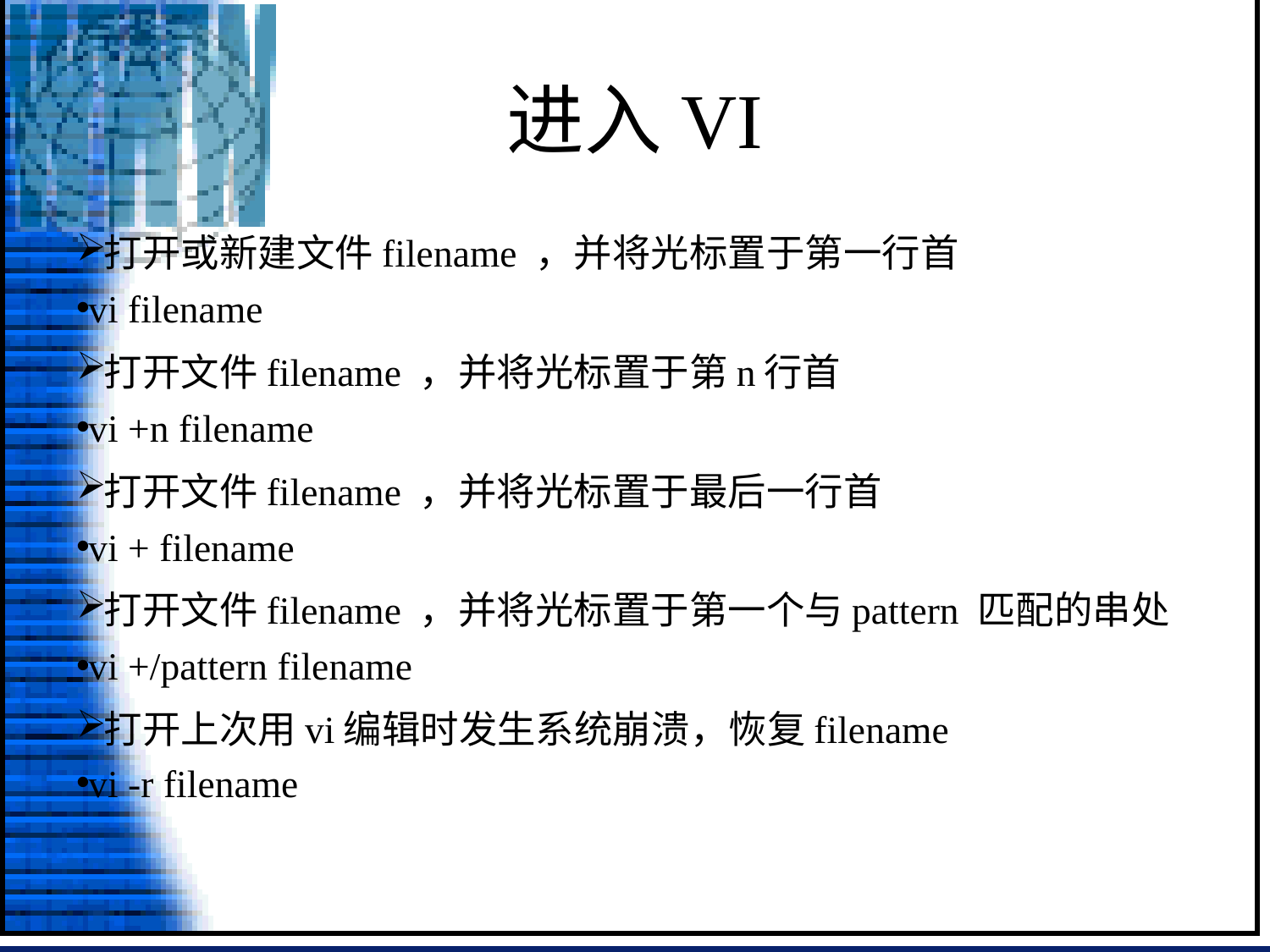

# 进入VI
打开或新建文件filename ，并将光标置于第一行首
vi filename
打开文件filename ，并将光标置于第n行首
vi +n filename
打开文件filename ，并将光标置于最后一行首
vi + filename
打开文件filename ，并将光标置于第一个与pattern 匹配的串处
vi +/pattern filename
打开上次用vi编辑时发生系统崩溃，恢复filename
vi -r filename